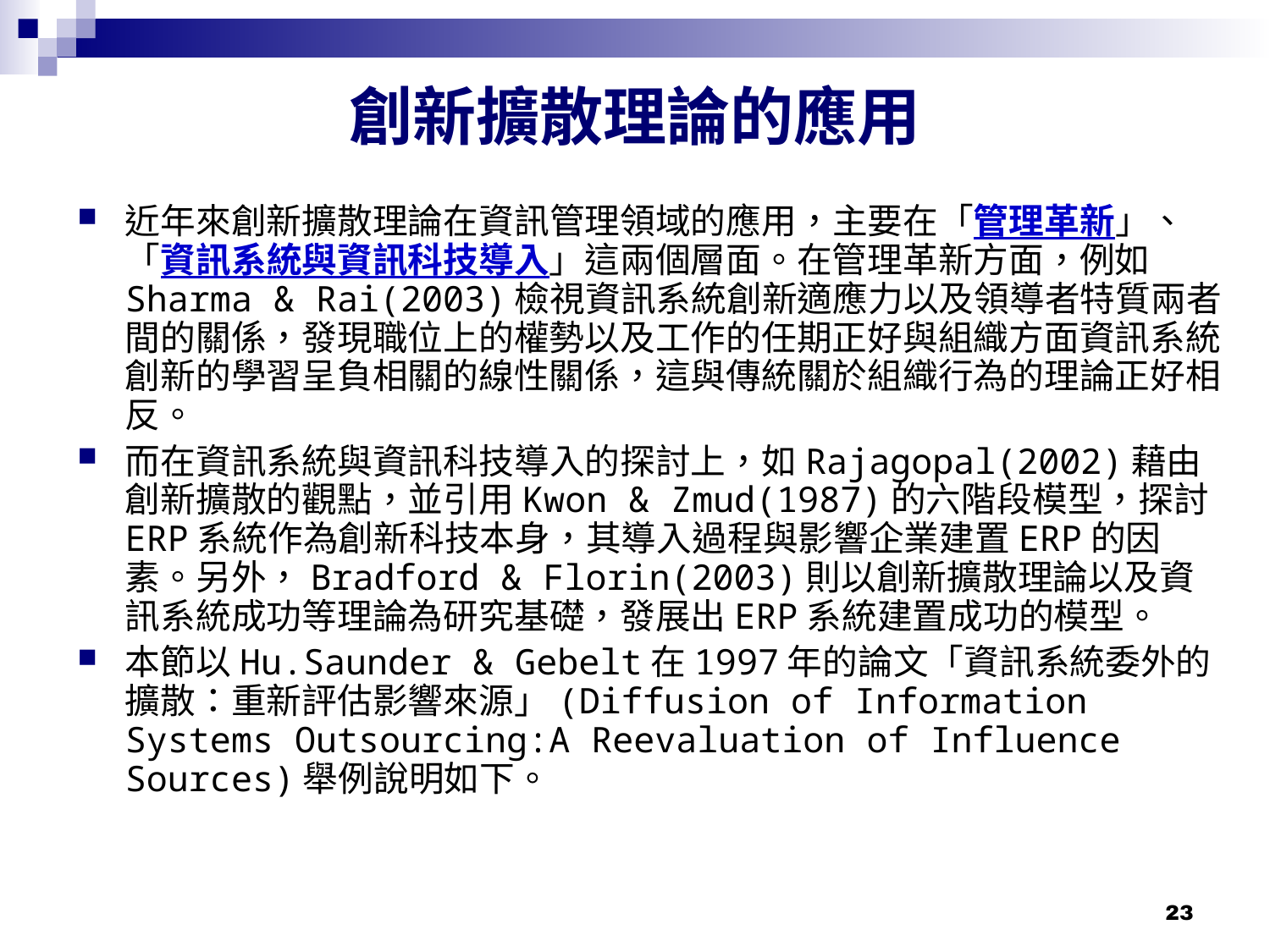

# 創新擴散理論的應用
近年來創新擴散理論在資訊管理領域的應用，主要在「管理革新」、「資訊系統與資訊科技導入」這兩個層面。在管理革新方面，例如Sharma & Rai(2003)檢視資訊系統創新適應力以及領導者特質兩者間的關係，發現職位上的權勢以及工作的任期正好與組織方面資訊系統創新的學習呈負相關的線性關係，這與傳統關於組織行為的理論正好相反。
而在資訊系統與資訊科技導入的探討上，如Rajagopal(2002)藉由創新擴散的觀點，並引用Kwon & Zmud(1987)的六階段模型，探討ERP系統作為創新科技本身，其導入過程與影響企業建置ERP的因素。另外，Bradford & Florin(2003)則以創新擴散理論以及資訊系統成功等理論為研究基礎，發展出ERP系統建置成功的模型。
本節以Hu.Saunder & Gebelt在1997年的論文「資訊系統委外的擴散：重新評估影響來源」(Diffusion of Information Systems Outsourcing:A Reevaluation of Influence Sources)舉例說明如下。
23